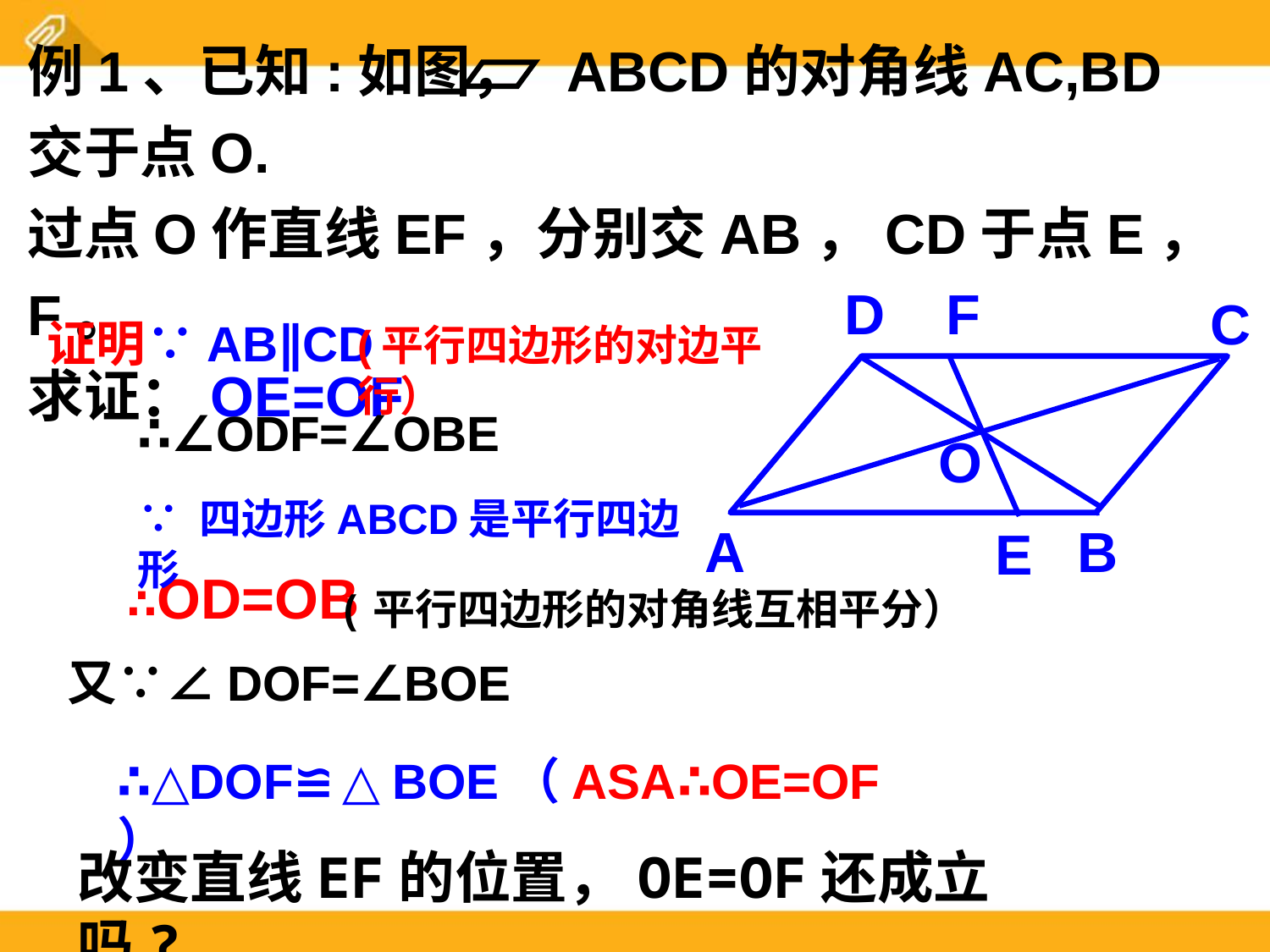

例1、已知:如图，  ABCD的对角线AC,BD交于点O.
过点O作直线EF，分别交AB，CD于点E，F。
求证：OE=OF

D
F
C

O

A
B
E
证明∵AB∥CD
(平行四边形的对边平行）
∴∠ODF=∠OBE
∵ 四边形ABCD是平行四边形
∴OD=OB
(平行四边形的对角线互相平分）
又∵∠DOF=∠BOE
∴△DOF≌△BOE（ASA）
∴OE=OF
改变直线EF的位置，OE=OF还成立吗?